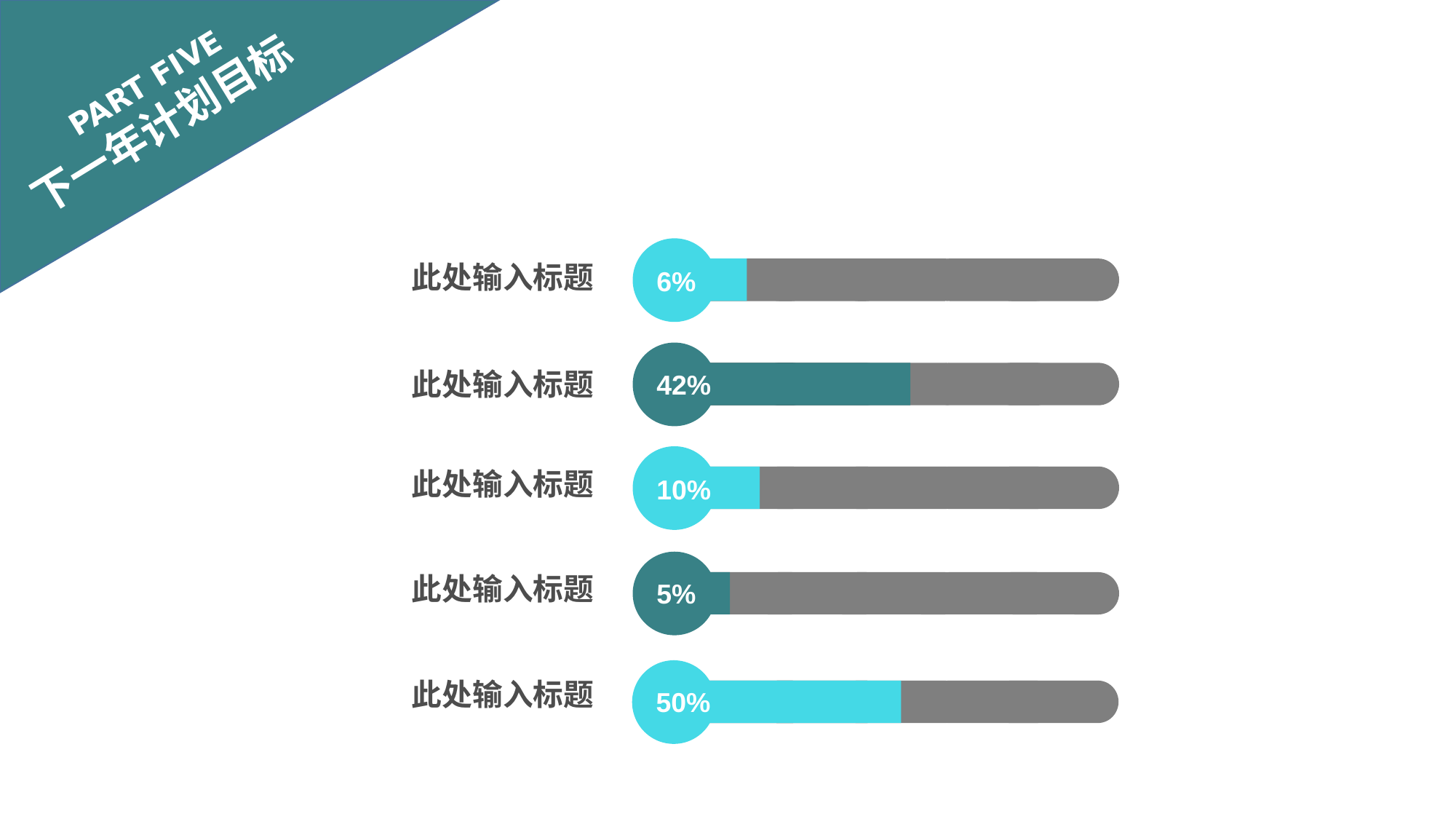

PART FIVE
下一年计划目标

此处输入标题

6%

此处输入标题
42%

此处输入标题

10%

此处输入标题
5%

此处输入标题
50%